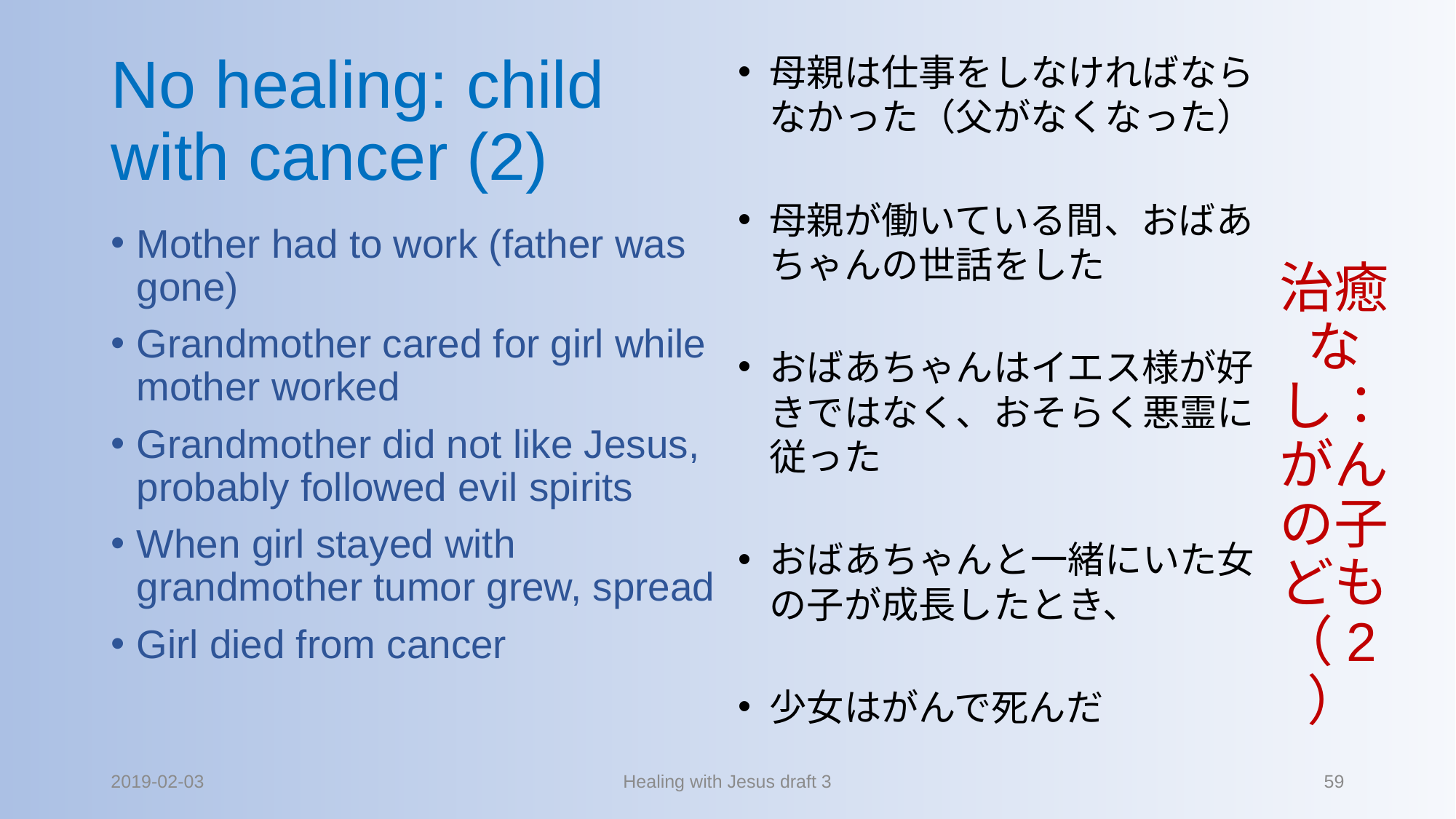

# No healing: child with cancer (2)
母親は仕事をしなければならなかった（父がなくなった）
母親が働いている間、おばあちゃんの世話をした
おばあちゃんはイエス様が好きではなく、おそらく悪霊に従った
おばあちゃんと一緒にいた女の子が成長したとき、
少女はがんで死んだ
治癒なし：がんの子ども（2）
Mother had to work (father was gone)
Grandmother cared for girl while mother worked
Grandmother did not like Jesus, probably followed evil spirits
When girl stayed with grandmother tumor grew, spread
Girl died from cancer
2019-02-03
Healing with Jesus draft 3
59